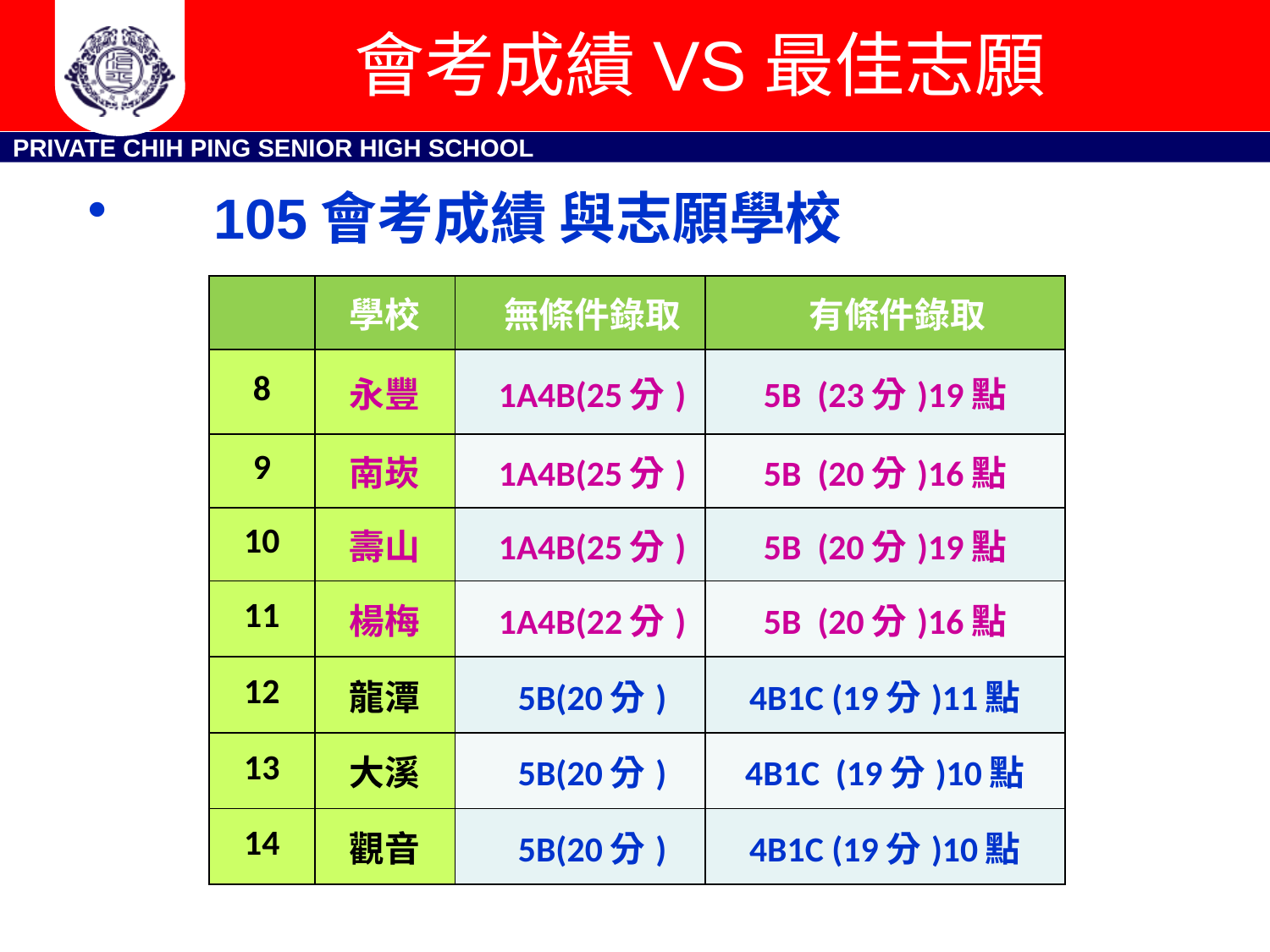

# 會考成績VS最佳志願
     105會考成績 與志願學校
|  | 學校 | 無條件錄取 | 有條件錄取 |
| --- | --- | --- | --- |
| 8 | 永豐 | 1A4B(25分) | 5B (23分)19點 |
| 9 | 南崁 | 1A4B(25分) | 5B (20分)16點 |
| 10 | 壽山 | 1A4B(25分) | 5B (20分)19點 |
| 11 | 楊梅 | 1A4B(22分) | 5B (20分)16點 |
| 12 | 龍潭 | 5B(20分) | 4B1C (19分)11點 |
| 13 | 大溪 | 5B(20分) | 4B1C (19分)10點 |
| 14 | 觀音 | 5B(20分) | 4B1C (19分)10點 |